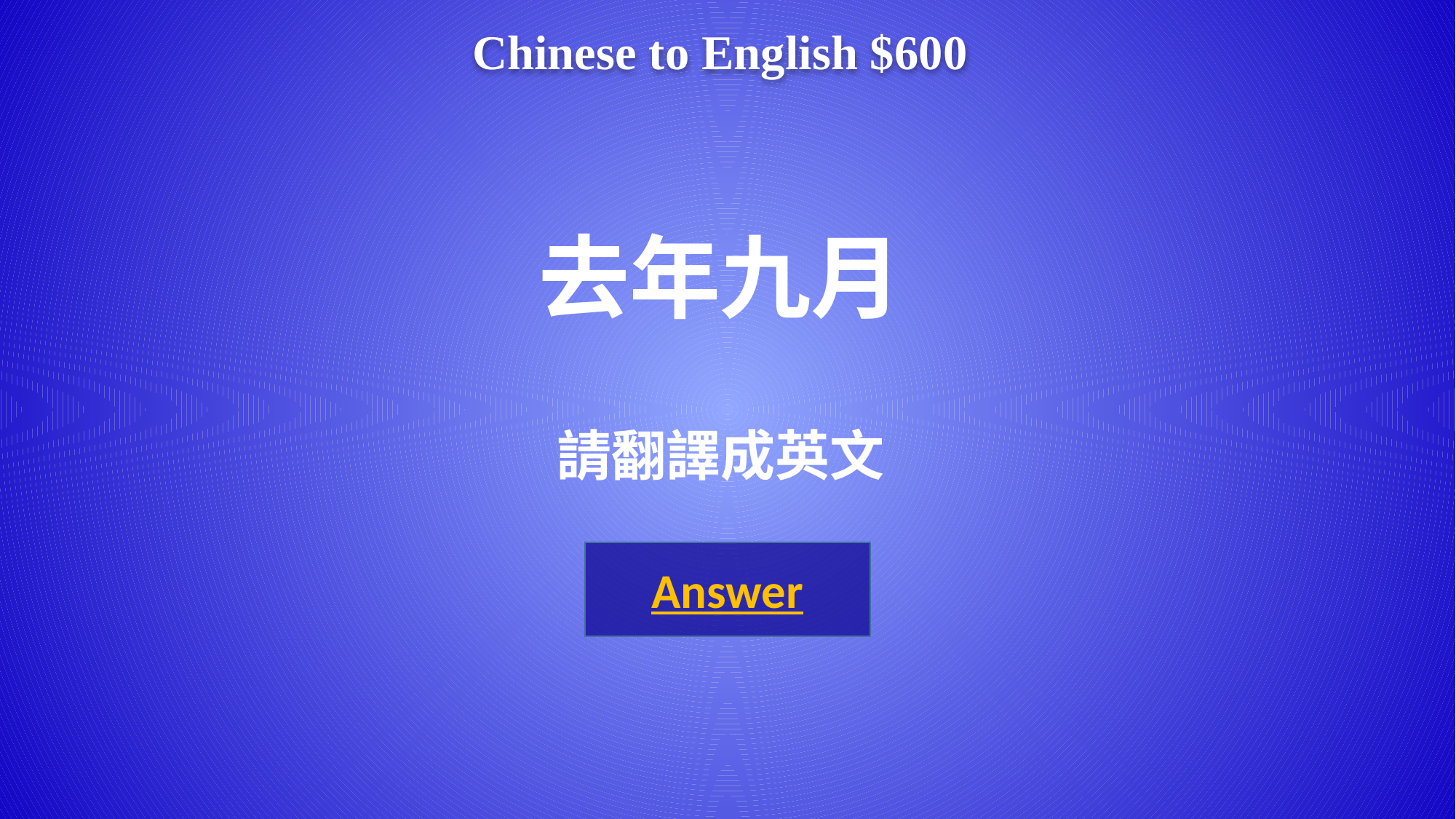

Chinese to English $600

# 去年九月 請翻譯成英文